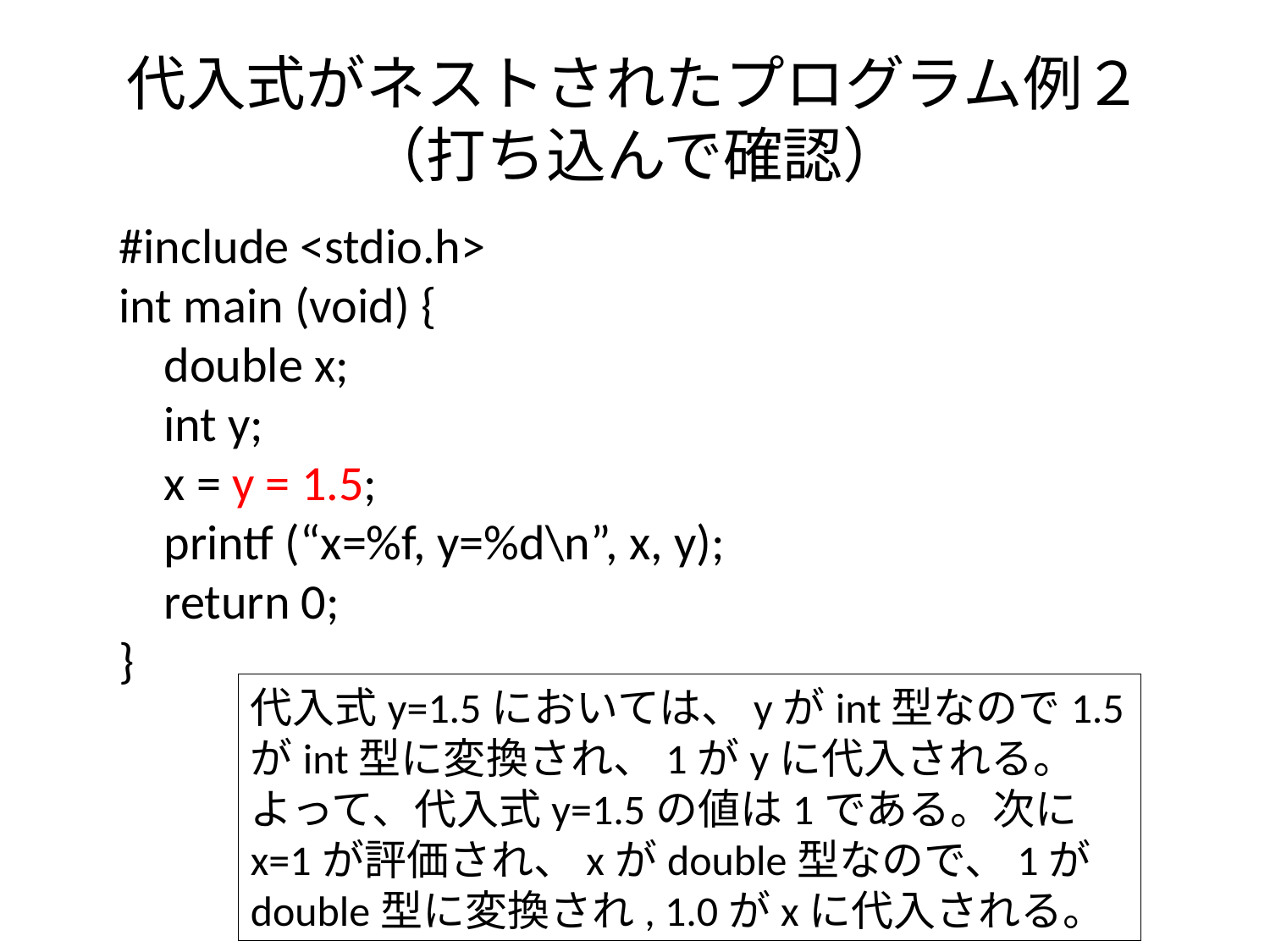

# 代入式がネストされたプログラム例２ （打ち込んで確認）
#include <stdio.h>
int main (void) {
    double x;
    int y;
    x = y = 1.5;
    printf (“x=%f, y=%d\n”, x, y);
    return 0;
}
代入式y=1.5においては、yがint型なので1.5がint型に変換され、1がyに代入される。
よって、代入式y=1.5の値は1である。次にx=1が評価され、xがdouble型なので、1がdouble型に変換され, 1.0がxに代入される。